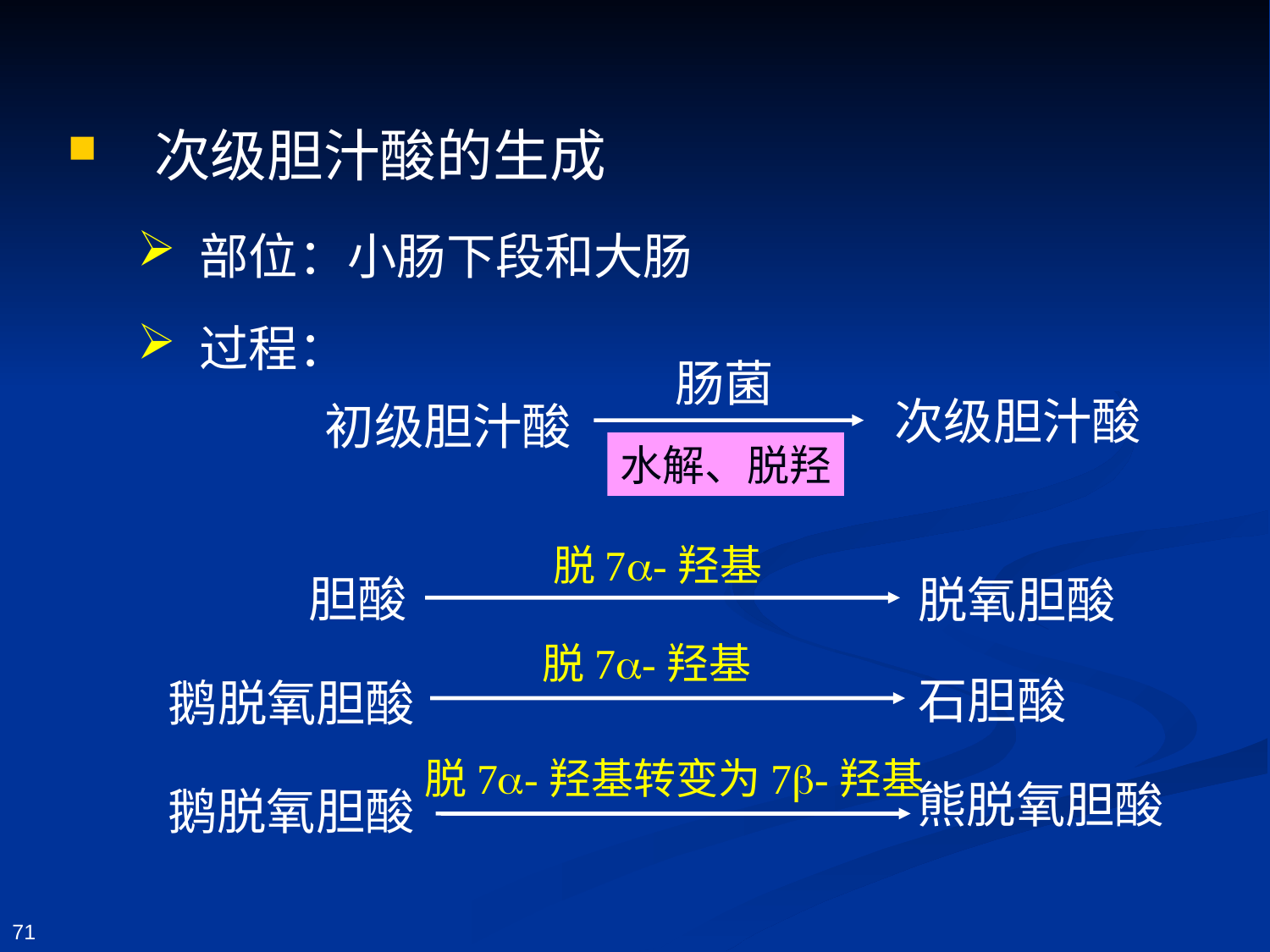

次级胆汁酸的生成
 部位：小肠下段和大肠
 过程：
肠菌
次级胆汁酸
 初级胆汁酸

水解、脱羟
脱7α-羟基
胆酸
脱氧胆酸

脱7α-羟基
  鹅脱氧胆酸
石胆酸

脱7α-羟基转变为7β-羟基
   鹅脱氧胆酸
熊脱氧胆酸

71